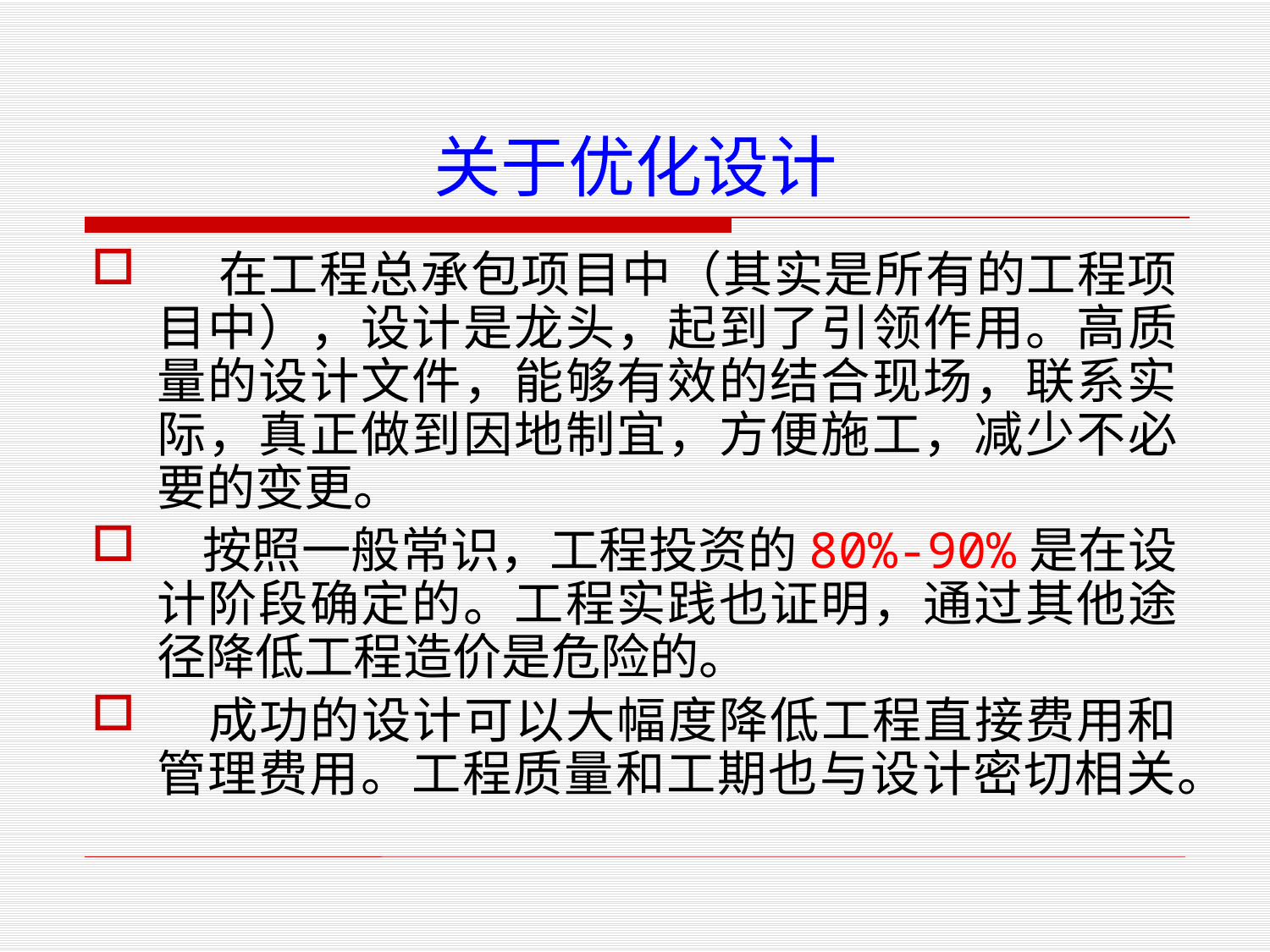

# 关于优化设计
    在工程总承包项目中（其实是所有的工程项目中），设计是龙头，起到了引领作用。高质量的设计文件，能够有效的结合现场，联系实际，真正做到因地制宜，方便施工，减少不必要的变更。
   按照一般常识，工程投资的80%-90%是在设计阶段确定的。工程实践也证明，通过其他途径降低工程造价是危险的。
   成功的设计可以大幅度降低工程直接费用和管理费用。工程质量和工期也与设计密切相关。